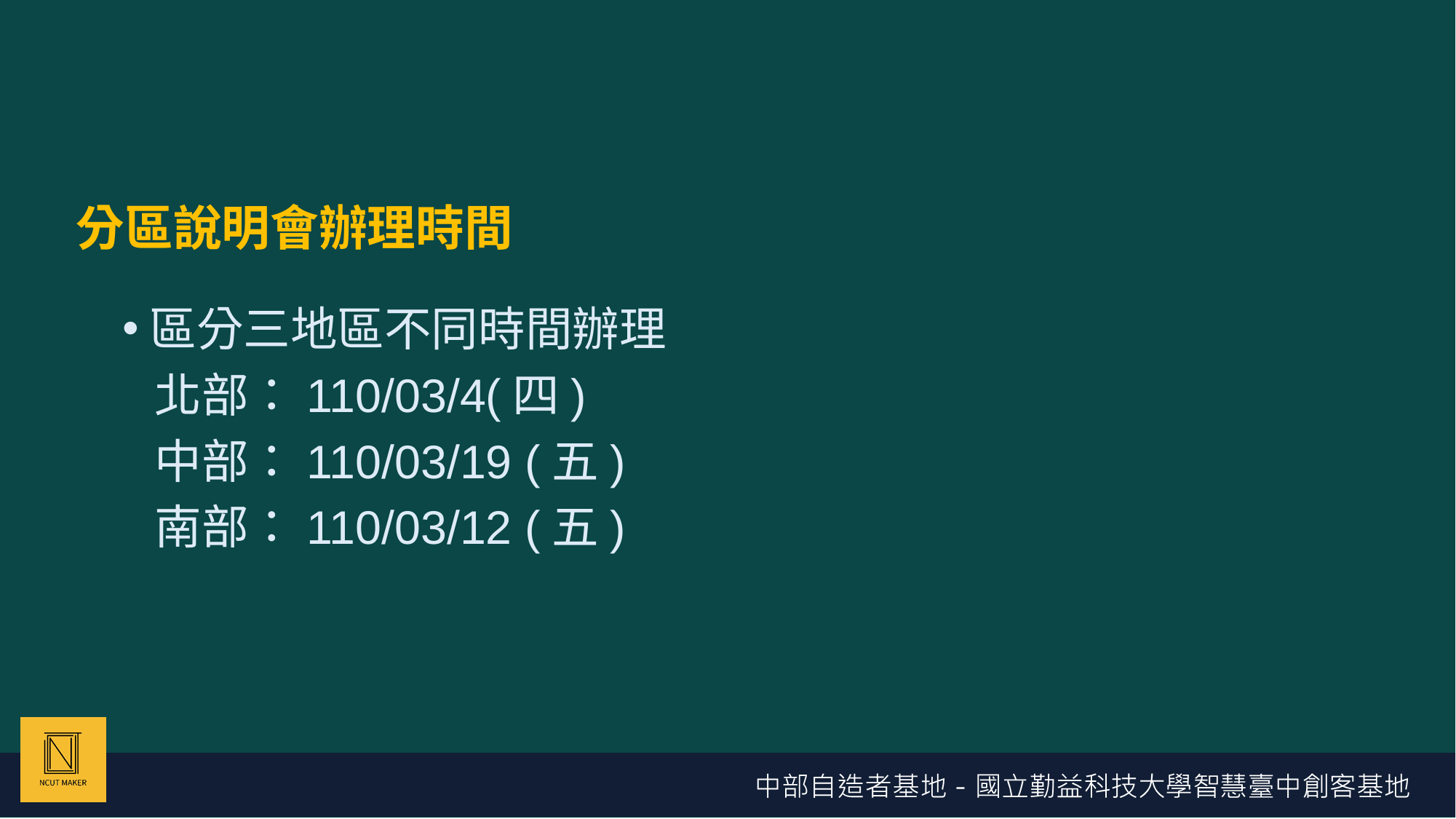

分區說明會辦理時間
區分三地區不同時間辦理
  北部：110/03/4(四)
  中部：110/03/19 (五)
  南部：110/03/12 (五)